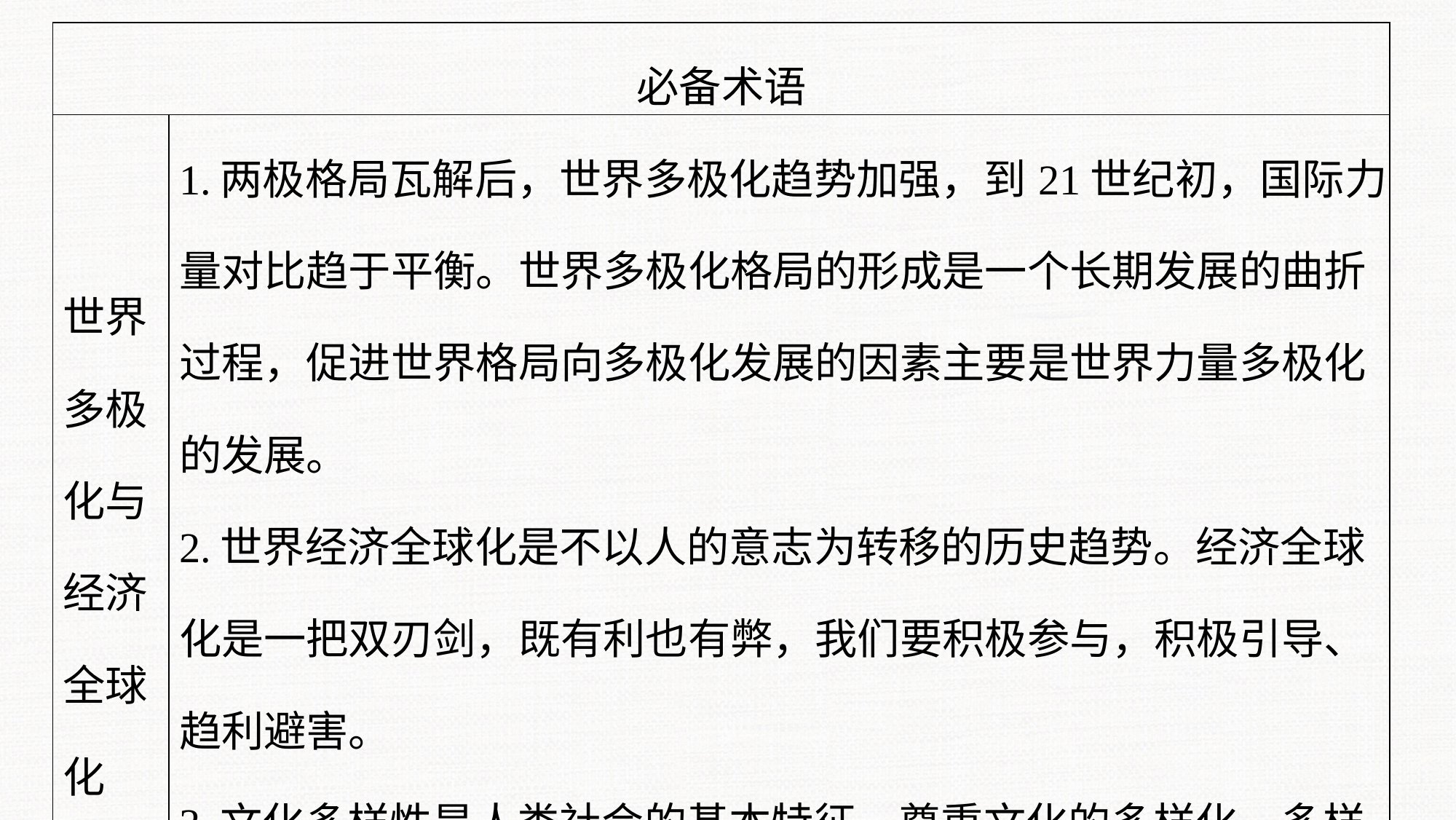

| 必备术语 |  |
| --- | --- |
| 世界多极化与经济全球化 | 1.两极格局瓦解后，世界多极化趋势加强，到21世纪初，国际力量对比趋于平衡。世界多极化格局的形成是一个长期发展的曲折过程，促进世界格局向多极化发展的因素主要是世界力量多极化的发展。 2.世界经济全球化是不以人的意志为转移的历史趋势。经济全球化是一把双刃剑，既有利也有弊，我们要积极参与，积极引导、趋利避害。 3.文化多样性是人类社会的基本特征，尊重文化的多样化，多样的文化可以相互融合。 |